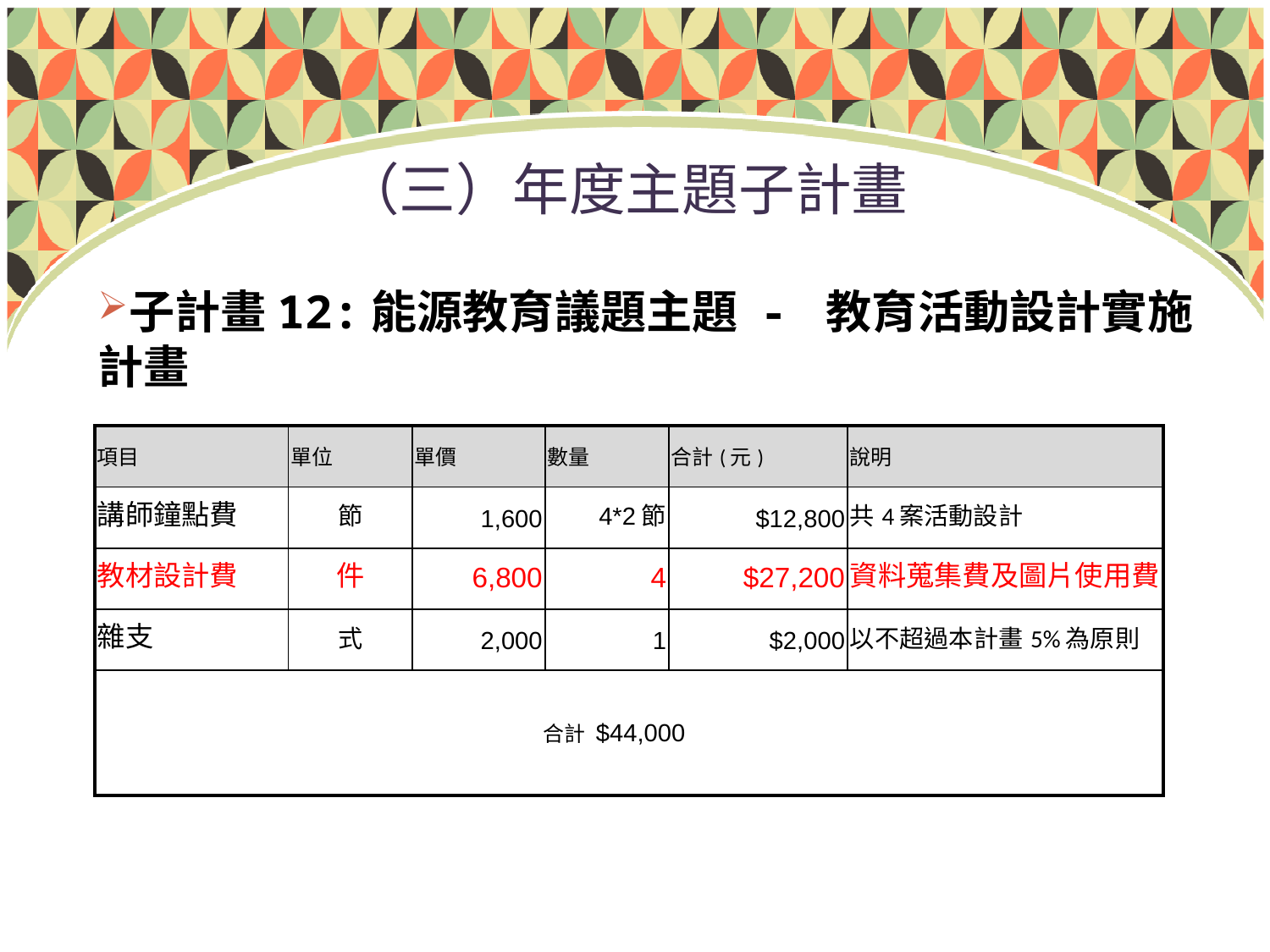

# （三）年度主題子計畫
子計畫12:能源教育議題主題 - 教育活動設計實施計畫

| 項目 | 單位 | 單價 | 數量 | 合計(元) | 說明 |
| --- | --- | --- | --- | --- | --- |
| 講師鐘點費 | 節 | 1,600 | 4\*2節 | $12,800 | 共4案活動設計 |
| 教材設計費 | 件 | 6,800 | 4 | $27,200 | 資料蒐集費及圖片使用費 |
| 雜支 | 式 | 2,000 | 1 | $2,000 | 以不超過本計畫5%為原則 |
| 合計 $44,000 |  |  |  |  |  |